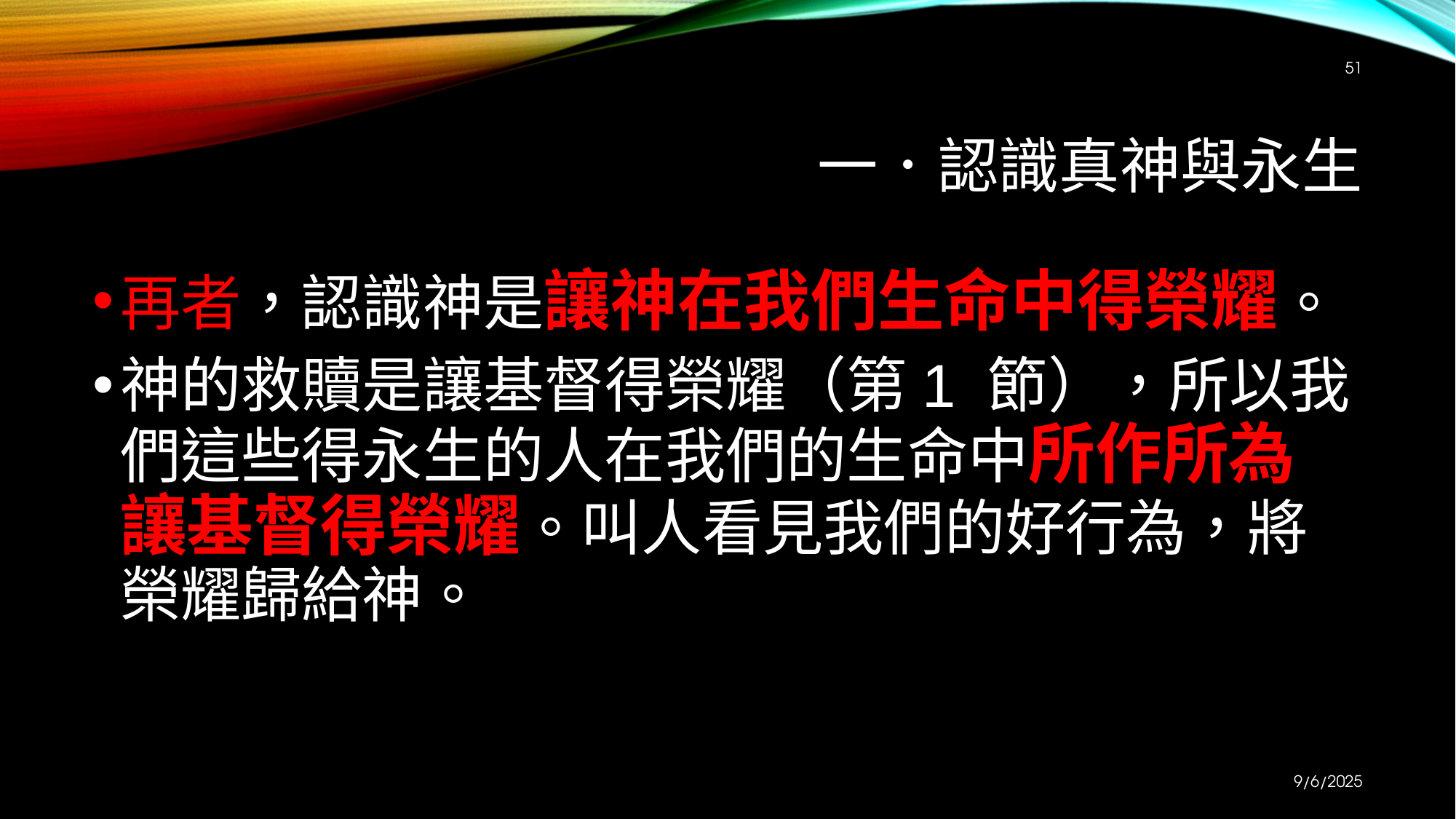

51
# 一．認識真神與永生
再者，認識神是讓神在我們生命中得榮耀。
神的救贖是讓基督得榮耀（第1 節），所以我們這些得永生的人在我們的生命中所作所為讓基督得榮耀。叫人看見我們的好行為，將榮耀歸給神。

9/6/2025